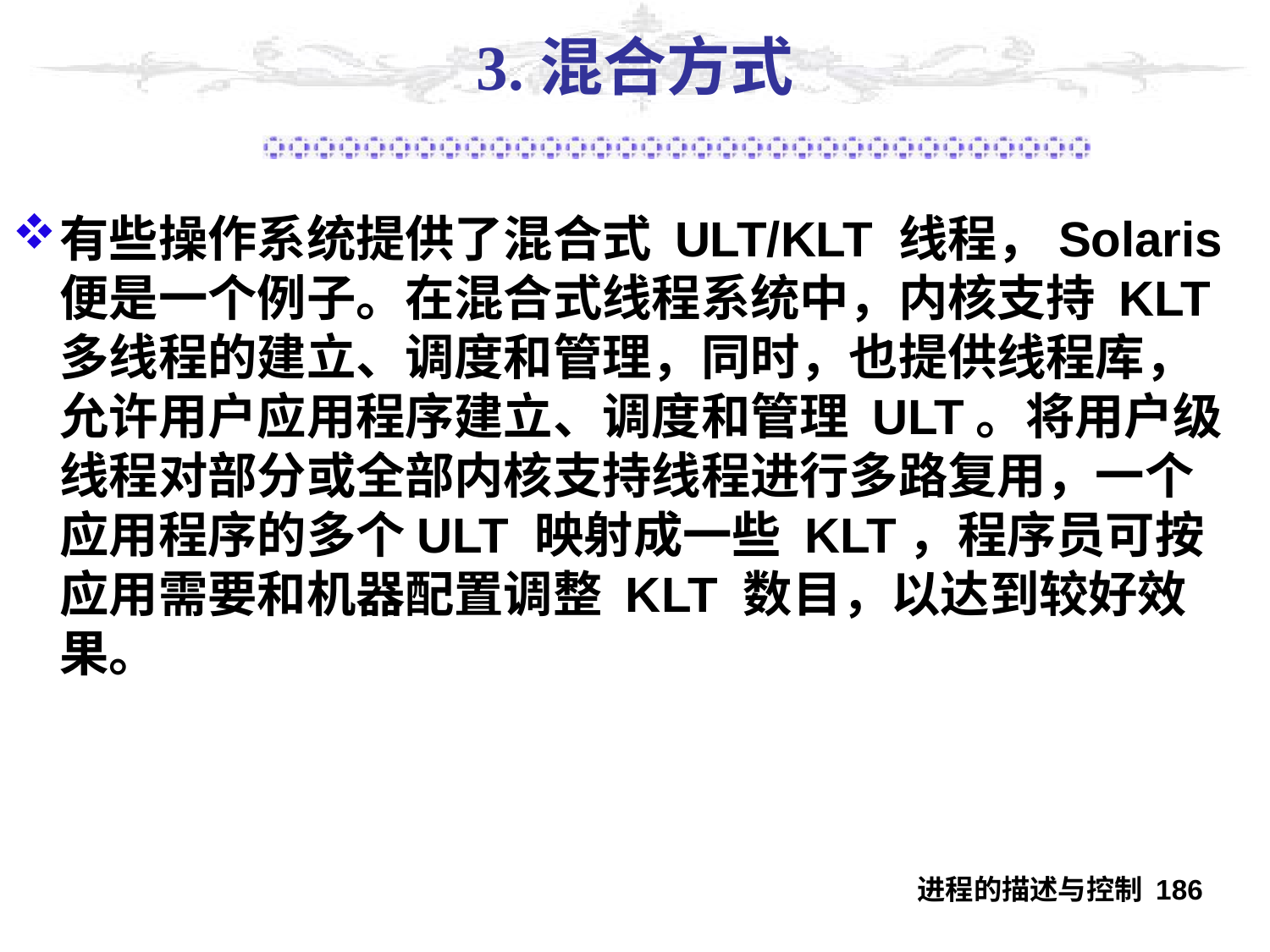

# 3.混合方式
有些操作系统提供了混合式 ULT/KLT 线程，Solaris 便是一个例子。在混合式线程系统中，内核支持 KLT 多线程的建立、调度和管理，同时，也提供线程库，允许用户应用程序建立、调度和管理 ULT。将用户级线程对部分或全部内核支持线程进行多路复用，一个应用程序的多个ULT 映射成一些 KLT，程序员可按应用需要和机器配置调整 KLT 数目，以达到较好效果。